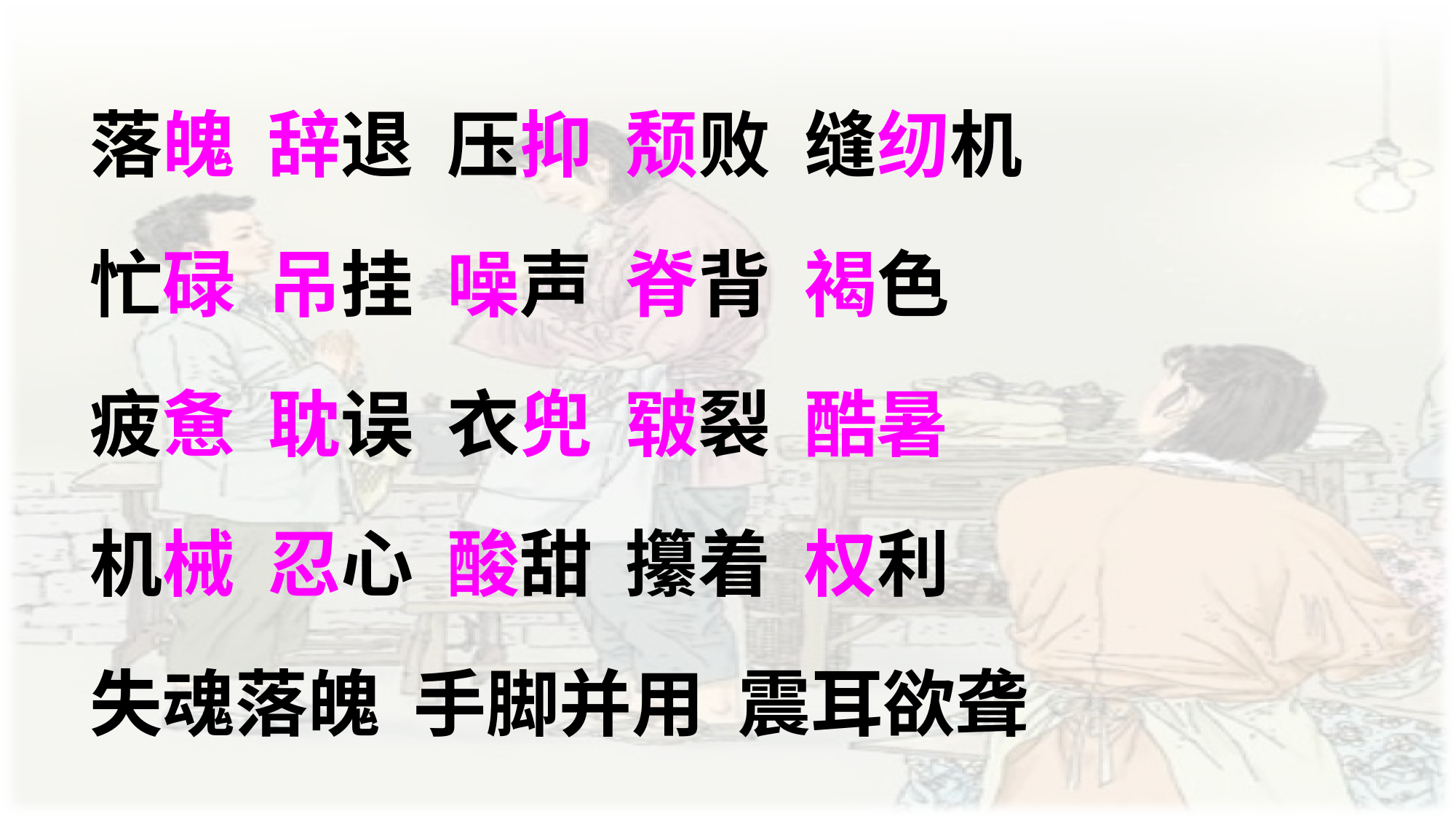

落魄  辞退  压抑  颓败  缝纫机
忙碌  吊挂  噪声  脊背  褐色
疲惫  耽误  衣兜  皲裂  酷暑
机械  忍心  酸甜  攥着  权利
失魂落魄  手脚并用  震耳欲聋